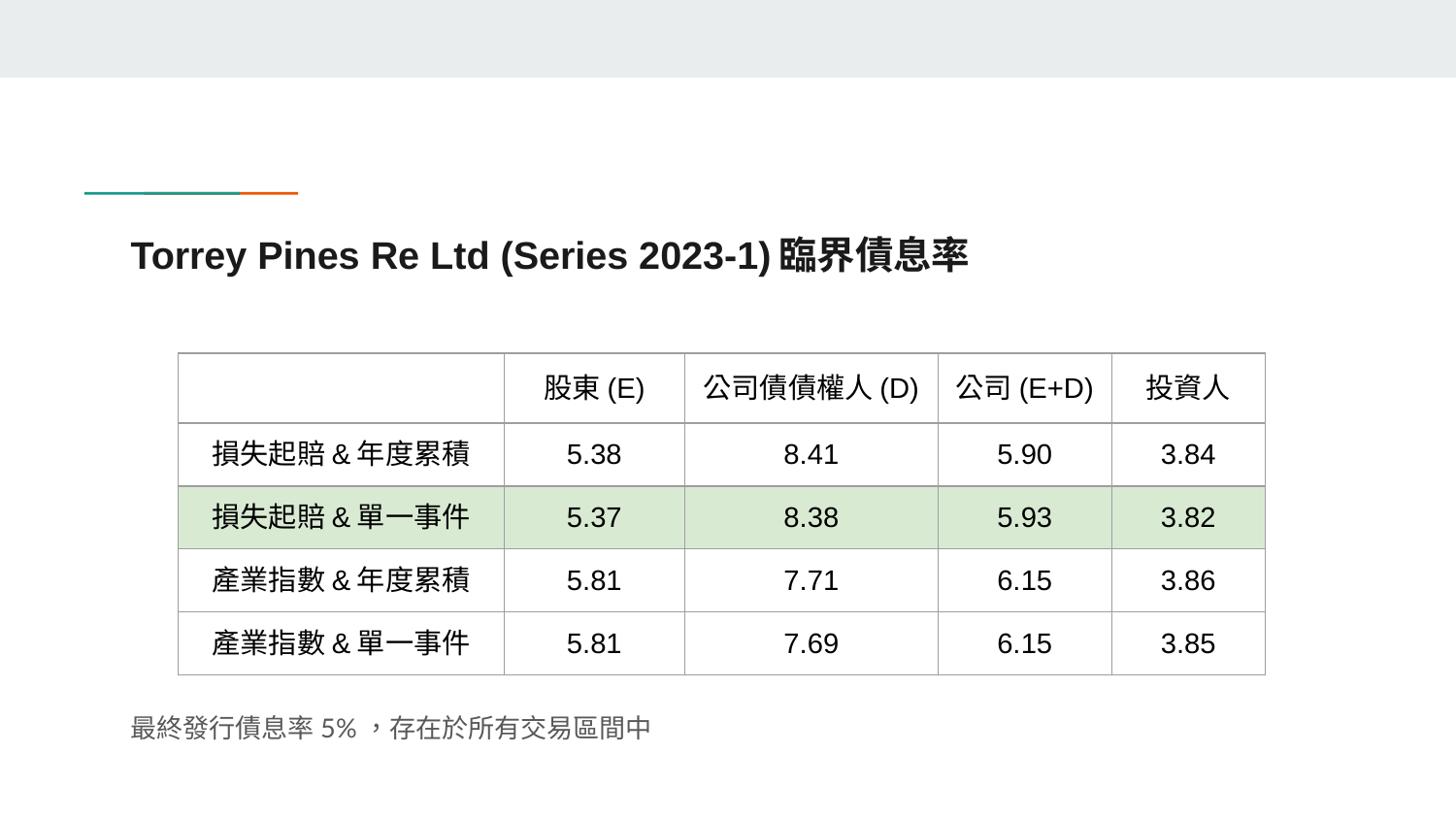

# Torrey Pines Re Ltd (Series 2023-1)臨界債息率
最終發行債息率5%，存在於所有交易區間中

|  | 股東(E) | 公司債債權人(D) | 公司(E+D) | 投資人 |
| --- | --- | --- | --- | --- |
| 損失起賠&年度累積 | 5.38 | 8.41 | 5.90 | 3.84 |
| 損失起賠&單一事件 | 5.37 | 8.38 | 5.93 | 3.82 |
| 產業指數&年度累積 | 5.81 | 7.71 | 6.15 | 3.86 |
| 產業指數&單一事件 | 5.81 | 7.69 | 6.15 | 3.85 |